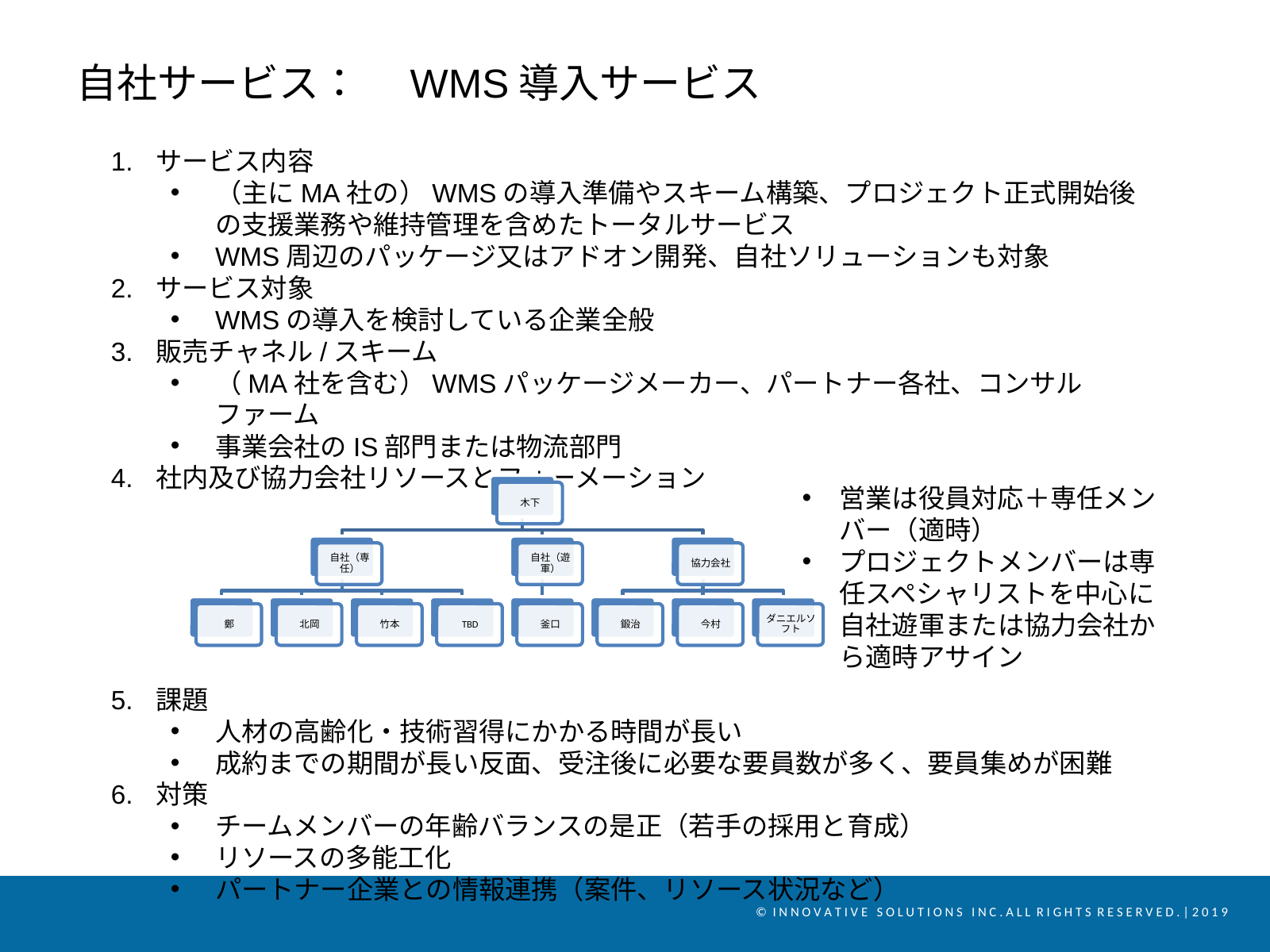

自社サービス：　WMS導入サービス
サービス内容
（主にMA社の）WMSの導入準備やスキーム構築、プロジェクト正式開始後の支援業務や維持管理を含めたトータルサービス
WMS周辺のパッケージ又はアドオン開発、自社ソリューションも対象
サービス対象
WMSの導入を検討している企業全般
販売チャネル/スキーム
（MA社を含む）WMSパッケージメーカー、パートナー各社、コンサルファーム
事業会社のIS部門または物流部門
社内及び協力会社リソースとフォーメーション

課題
人材の高齢化・技術習得にかかる時間が長い
成約までの期間が長い反面、受注後に必要な要員数が多く、要員集めが困難
対策
チームメンバーの年齢バランスの是正（若手の採用と育成）
リソースの多能工化
パートナー企業との情報連携（案件、リソース状況など）
木下
自社（専任）
鄭
北岡
竹本
TBD
自社（遊軍）
釜口
協力会社
鍛治
今村
ダニエルソフト
営業は役員対応＋専任メンバー（適時）
プロジェクトメンバーは専任スペシャリストを中心に自社遊軍または協力会社から適時アサイン

©  I N N O V A T I V E   S O L U T I O N S   I N C . A L L  R I G H T S  R E S E R V E D . | 2 0 1 9